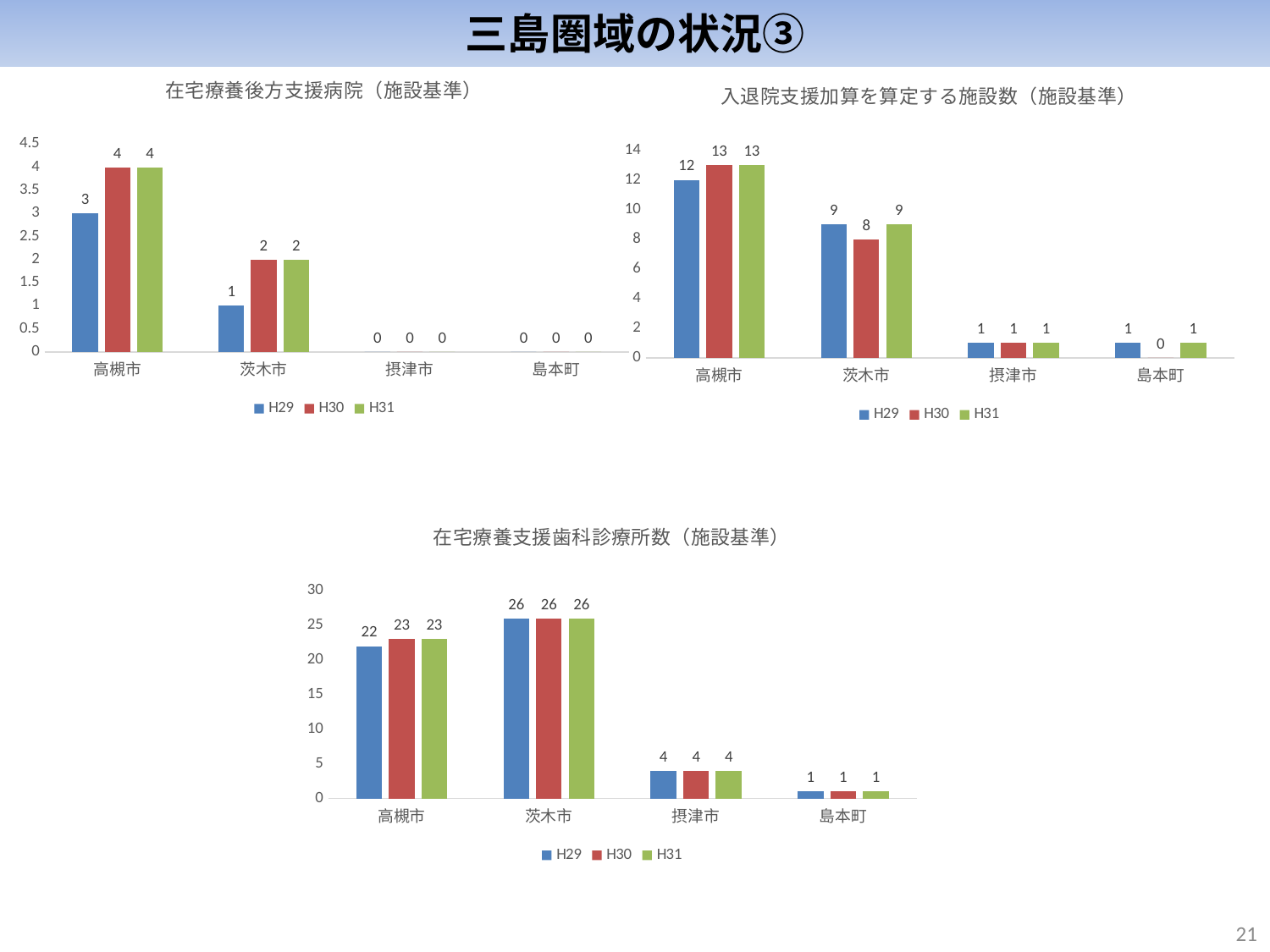

三島圏域の状況③

### Chart: 在宅療養後方支援病院（施設基準）

| Category | H29 | H30 | H31 |
|---|---|---|---|
| 高槻市 | 3.0 | 4.0 | 4.0 |
| 茨木市 | 1.0 | 2.0 | 2.0 |
| 摂津市 | 0.0 | 0.0 | 0.0 |
| 島本町 | 0.0 | 0.0 | 0.0 |

### Chart: 入退院支援加算を算定する施設数（施設基準）

| Category | H29 | H30 | H31 |
|---|---|---|---|
| 高槻市 | 12.0 | 13.0 | 13.0 |
| 茨木市 | 9.0 | 8.0 | 9.0 |
| 摂津市 | 1.0 | 1.0 | 1.0 |
| 島本町 | 1.0 | 0.0 | 1.0 |

### Chart: 在宅療養支援歯科診療所数（施設基準）

| Category | H29 | H30 | H31 |
|---|---|---|---|
| 高槻市 | 22.0 | 23.0 | 23.0 |
| 茨木市 | 26.0 | 26.0 | 26.0 |
| 摂津市 | 4.0 | 4.0 | 4.0 |
| 島本町 | 1.0 | 1.0 | 1.0 |
21